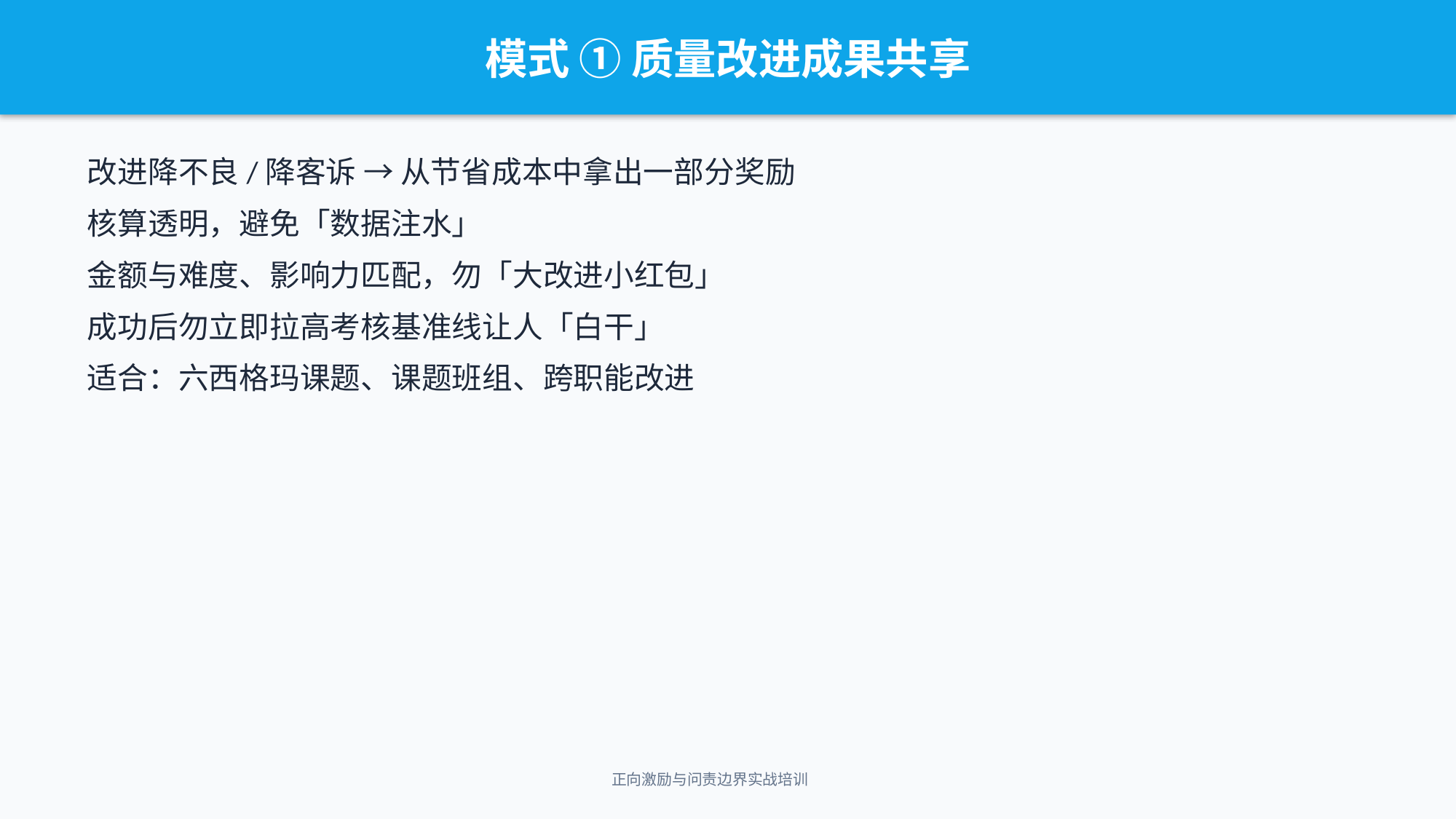

模式 ① 质量改进成果共享
改进降不良/降客诉 → 从节省成本中拿出一部分奖励
核算透明，避免「数据注水」
金额与难度、影响力匹配，勿「大改进小红包」
成功后勿立即拉高考核基准线让人「白干」
适合：六西格玛课题、课题班组、跨职能改进
正向激励与问责边界实战培训